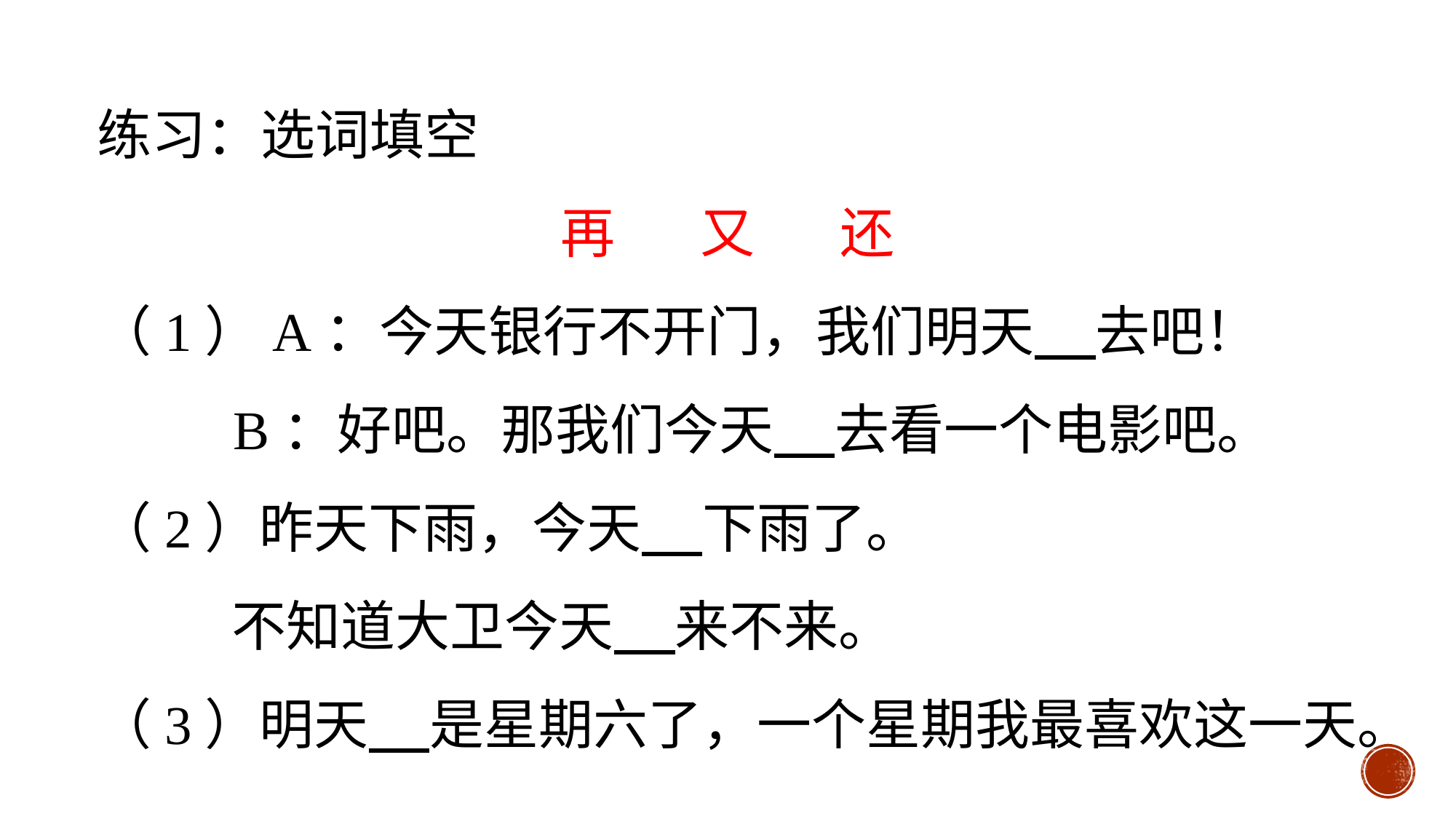

练习：选词填空
再       又       还
（1）A：今天银行不开门，我们明天     去吧！
          B：好吧。那我们今天     去看一个电影吧。
（2）昨天下雨，今天     下雨了。
          不知道大卫今天     来不来。
（3）明天     是星期六了，一个星期我最喜欢这一天。